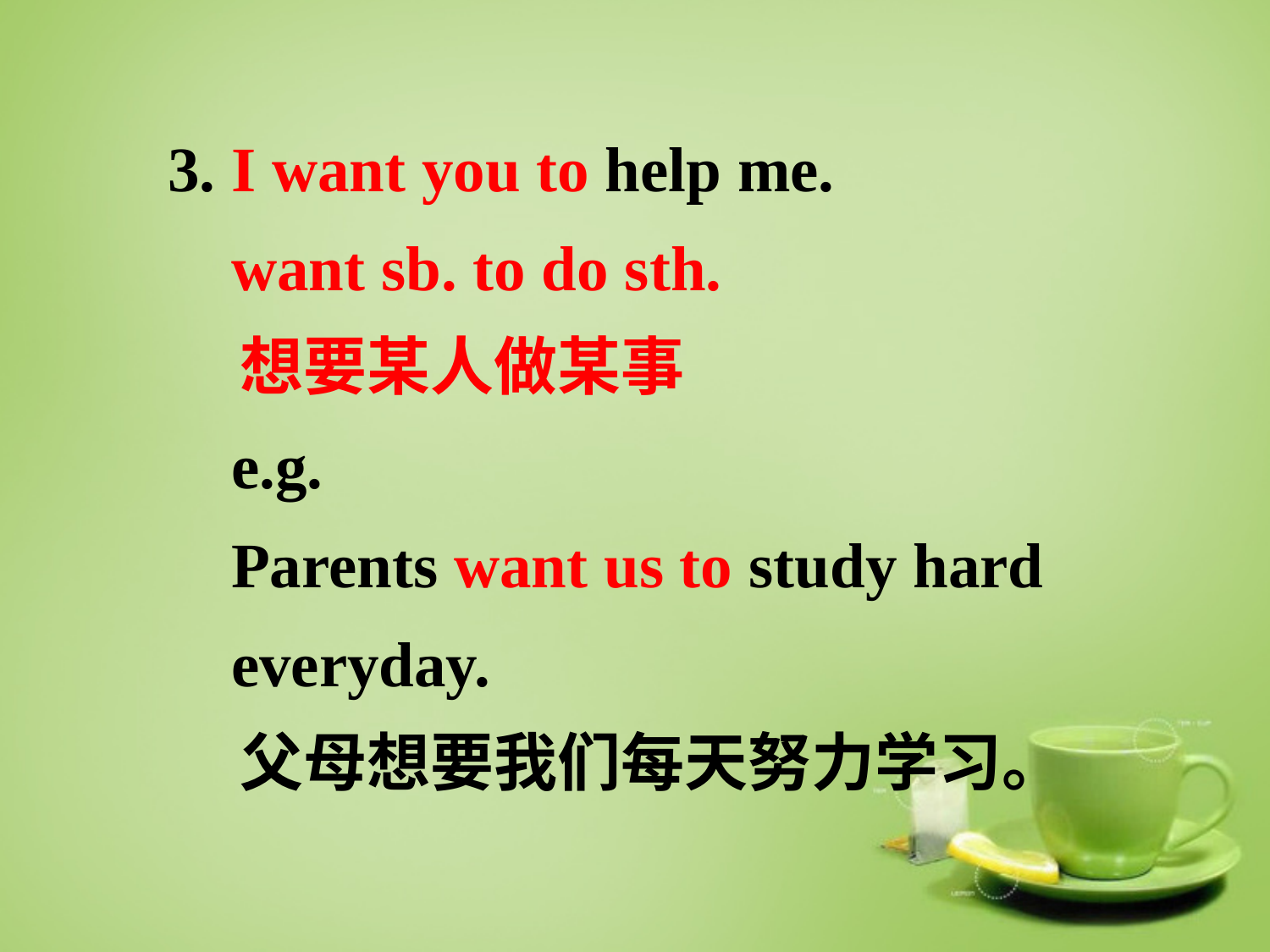

3. I want you to help me.
    want sb. to do sth.
    想要某人做某事
    e.g.
    Parents want us to study hard
    everyday.
    父母想要我们每天努力学习。